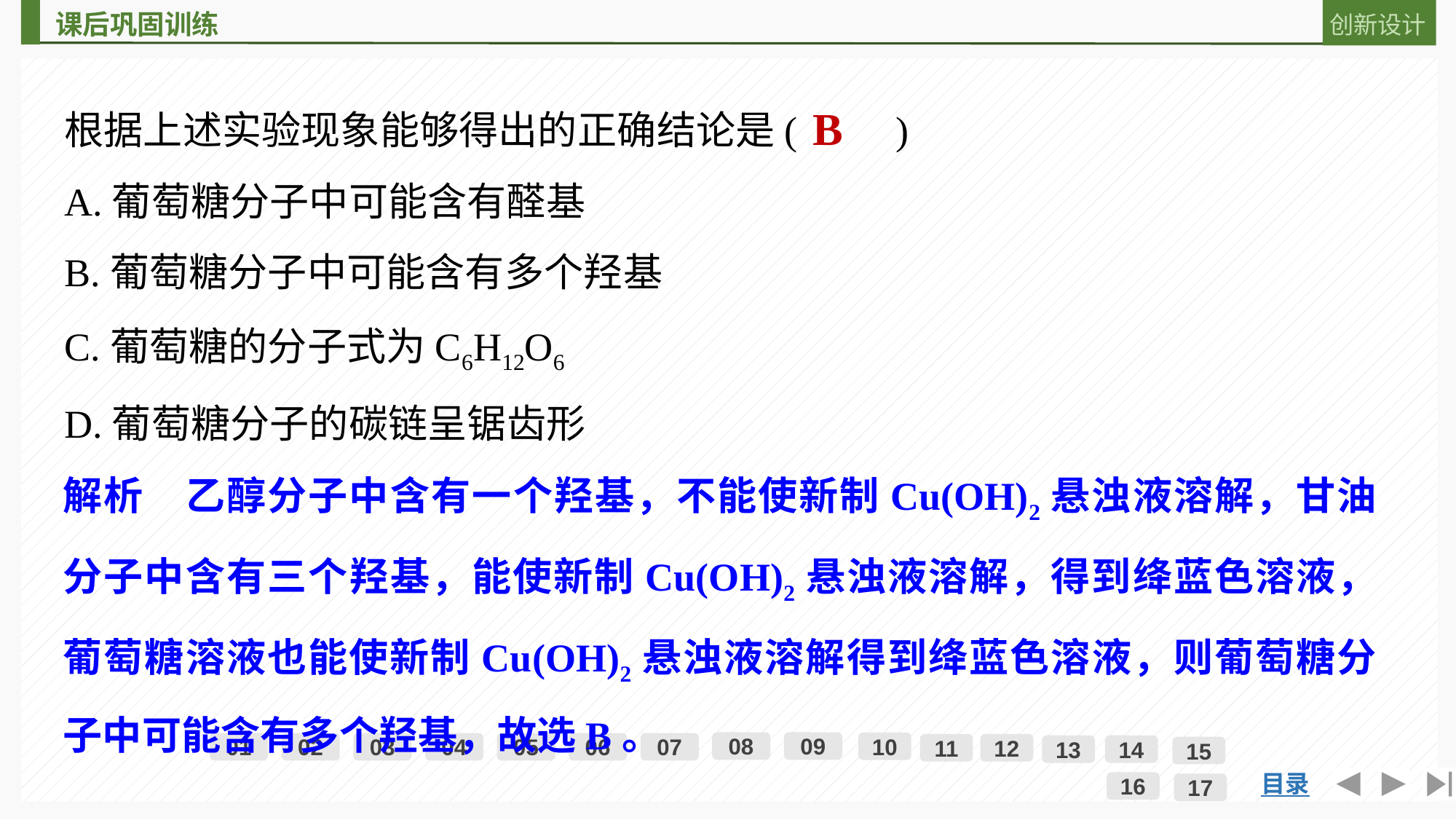

根据上述实验现象能够得出的正确结论是(　　)
A.葡萄糖分子中可能含有醛基
B.葡萄糖分子中可能含有多个羟基
C.葡萄糖的分子式为C6H12O6
D.葡萄糖分子的碳链呈锯齿形
B
解析　乙醇分子中含有一个羟基，不能使新制Cu(OH)2悬浊液溶解，甘油分子中含有三个羟基，能使新制Cu(OH)2悬浊液溶解，得到绛蓝色溶液，葡萄糖溶液也能使新制Cu(OH)2悬浊液溶解得到绛蓝色溶液，则葡萄糖分子中可能含有多个羟基，故选B。